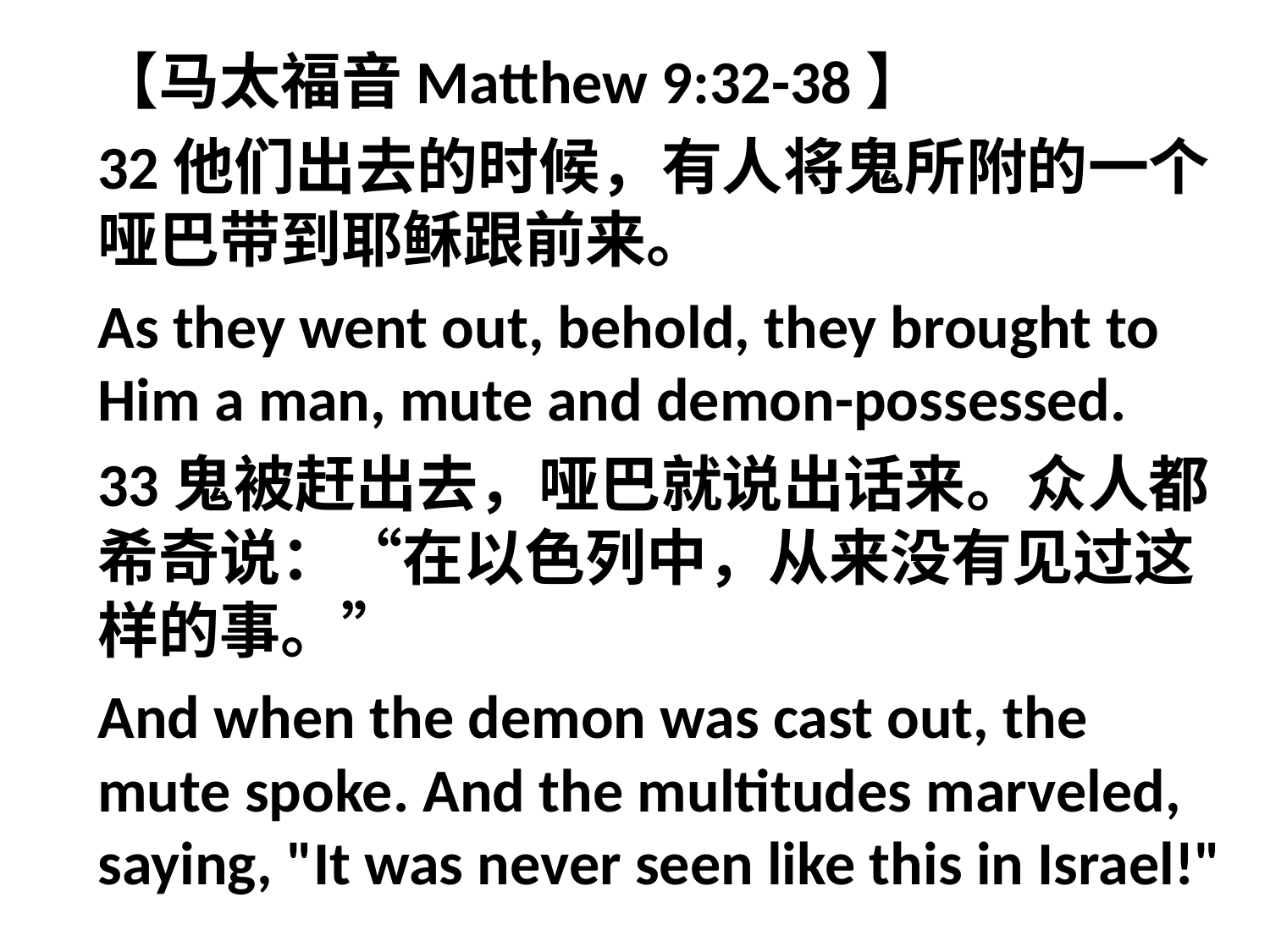

【马太福音Matthew 9:32-38】
32他们出去的时候，有人将鬼所附的一个哑巴带到耶稣跟前来。
As they went out, behold, they brought to Him a man, mute and demon-possessed.
33鬼被赶出去，哑巴就说出话来。众人都希奇说：“在以色列中，从来没有见过这样的事。”
And when the demon was cast out, the mute spoke. And the multitudes marveled, saying, "It was never seen like this in Israel!"